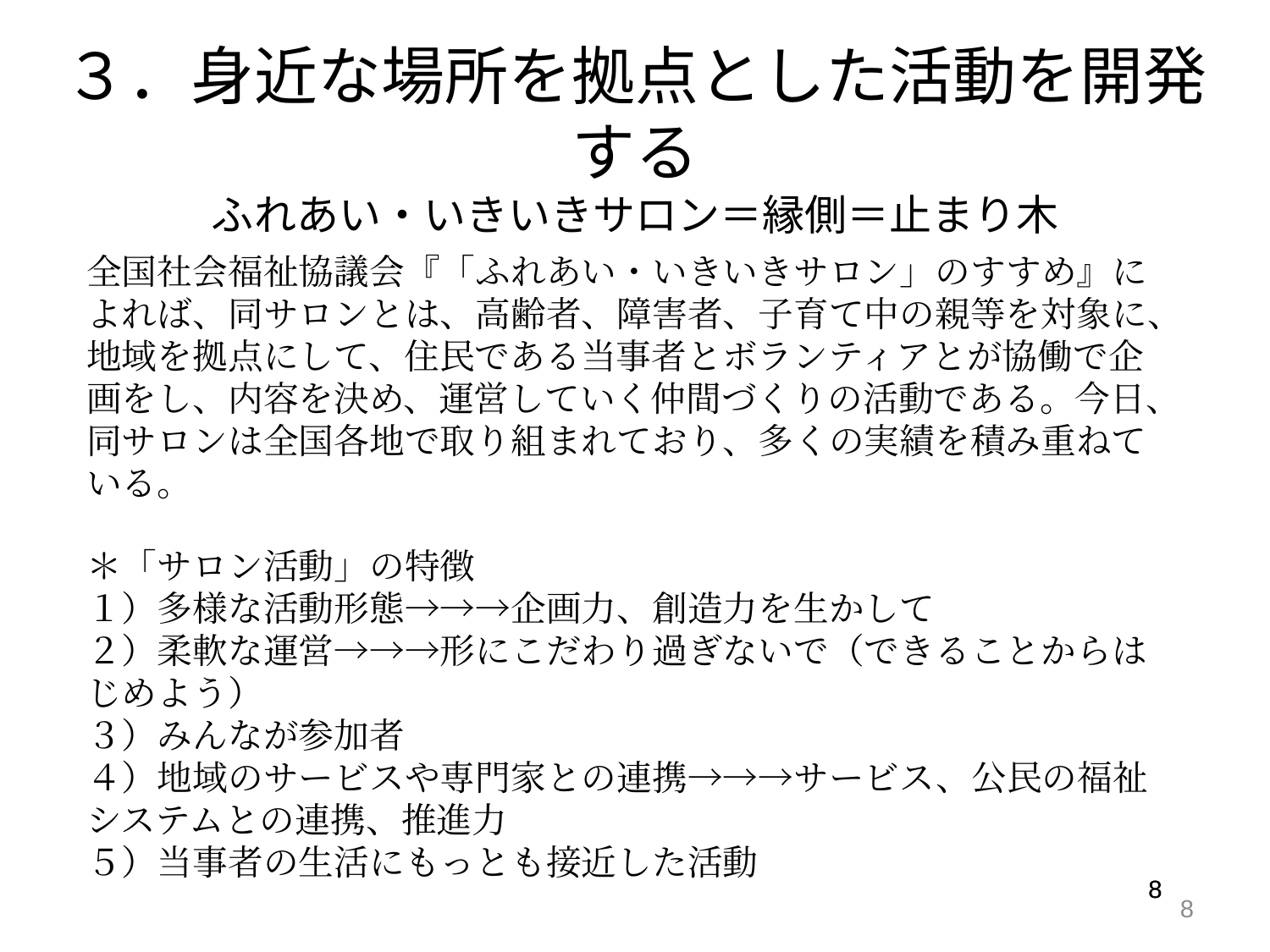

３．身近な場所を拠点とした活動を開発する
ふれあい・いきいきサロン＝縁側＝止まり木
全国社会福祉協議会『「ふれあい・いきいきサロン」のすすめ』によれば、同サロンとは、高齢者、障害者、子育て中の親等を対象に、地域を拠点にして、住民である当事者とボランティアとが協働で企画をし、内容を決め、運営していく仲間づくりの活動である。今日、同サロンは全国各地で取り組まれており、多くの実績を積み重ねている。

＊「サロン活動」の特徴
１）多様な活動形態→→→企画力、創造力を生かして
２）柔軟な運営→→→形にこだわり過ぎないで（できることからはじめよう）
３）みんなが参加者
４）地域のサービスや専門家との連携→→→サービス、公民の福祉システムとの連携、推進力
５）当事者の生活にもっとも接近した活動
8
8
8